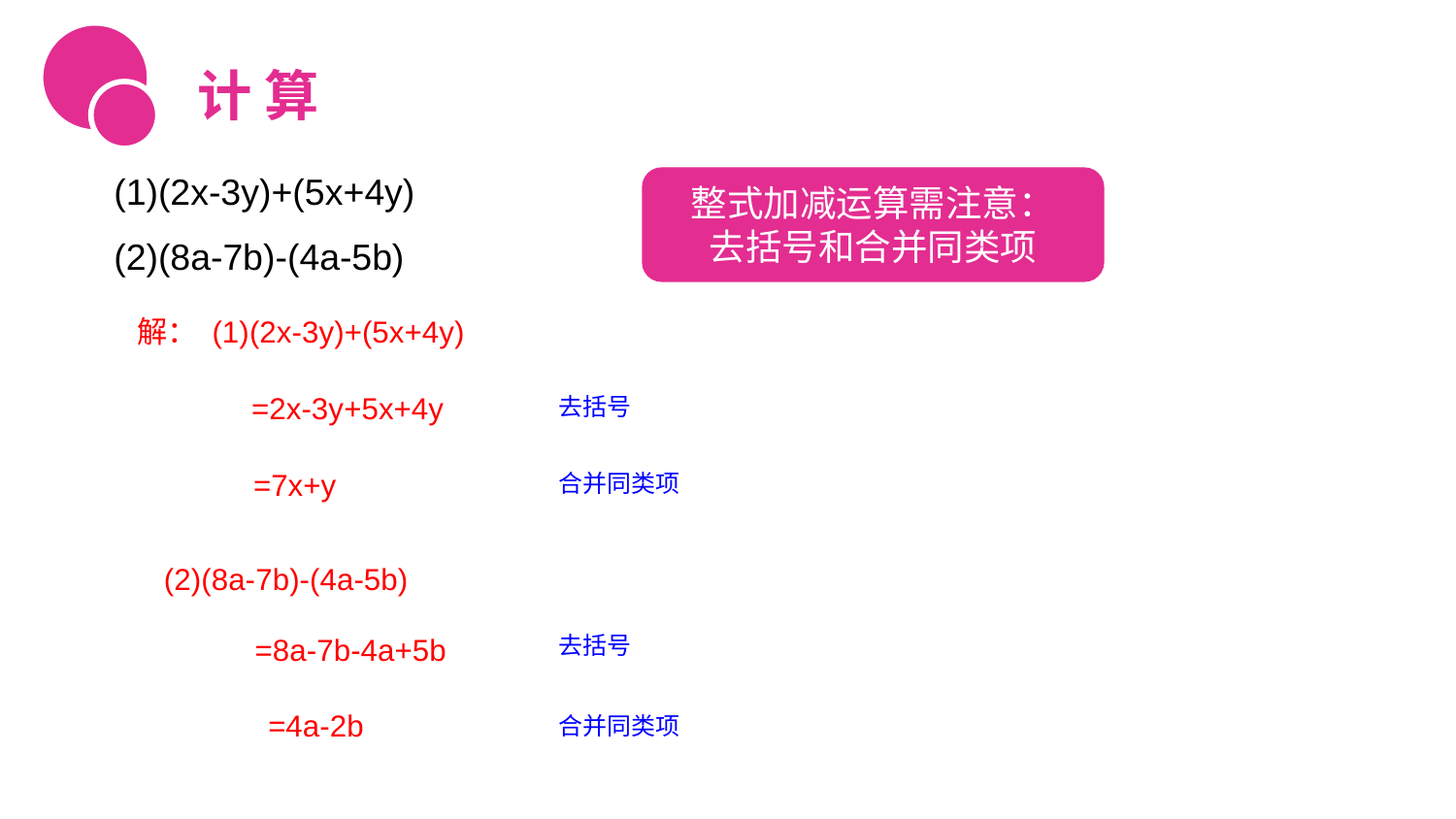

计 算
(1)(2x-3y)+(5x+4y)
(2)(8a-7b)-(4a-5b)
整式加减运算需注意：
去括号和合并同类项
解： (1)(2x-3y)+(5x+4y)
=2x-3y+5x+4y
去括号
=7x+y
合并同类项
(2)(8a-7b)-(4a-5b)
去括号
=8a-7b-4a+5b
=4a-2b
合并同类项